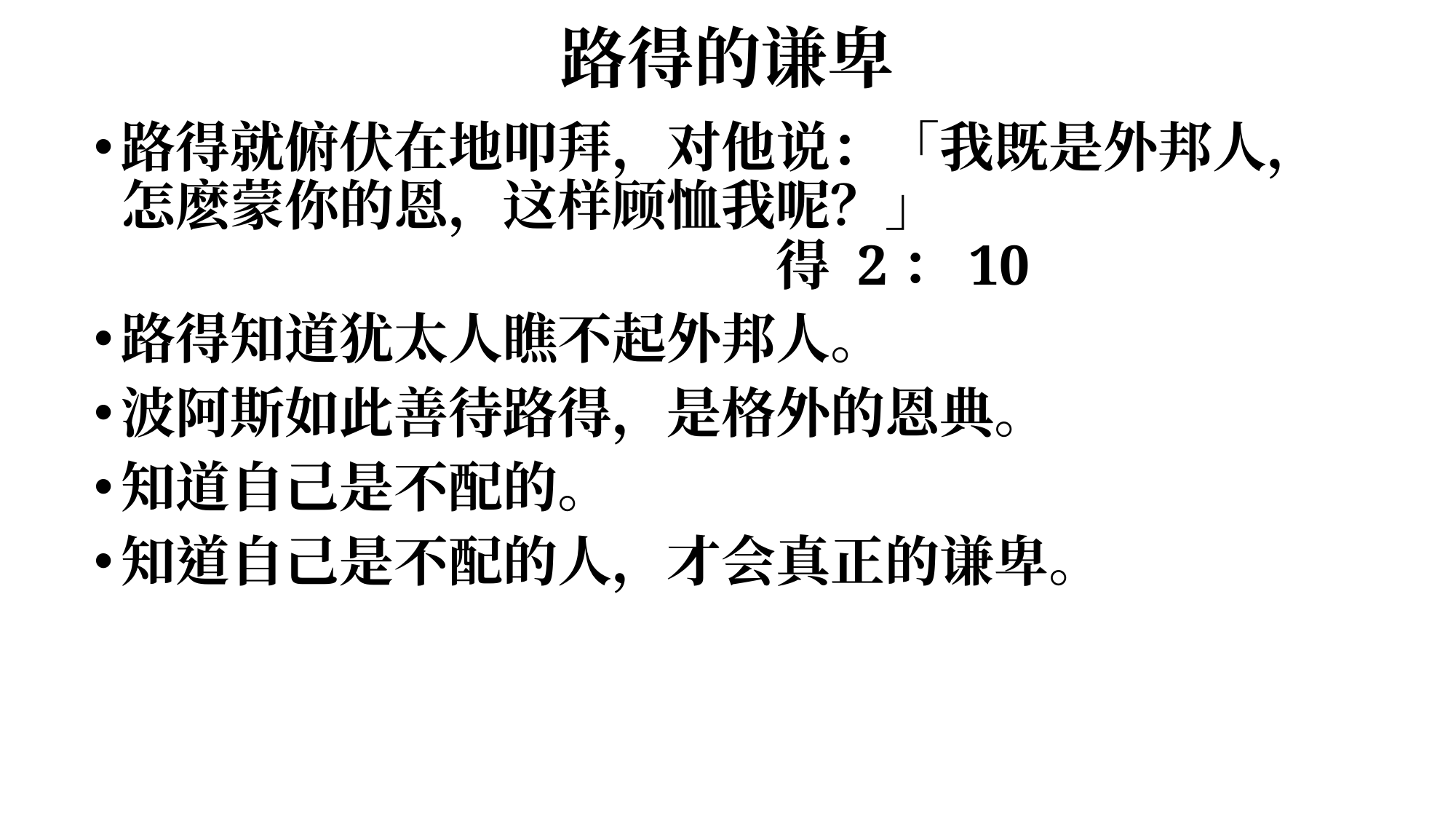

# 路得的谦卑
路得就俯伏在地叩拜，对他说：「我既是外邦人，怎麽蒙你的恩，这样顾恤我呢？」 										得 2：10
路得知道犹太人瞧不起外邦人。
波阿斯如此善待路得，是格外的恩典。
知道自己是不配的。
知道自己是不配的人，才会真正的谦卑。